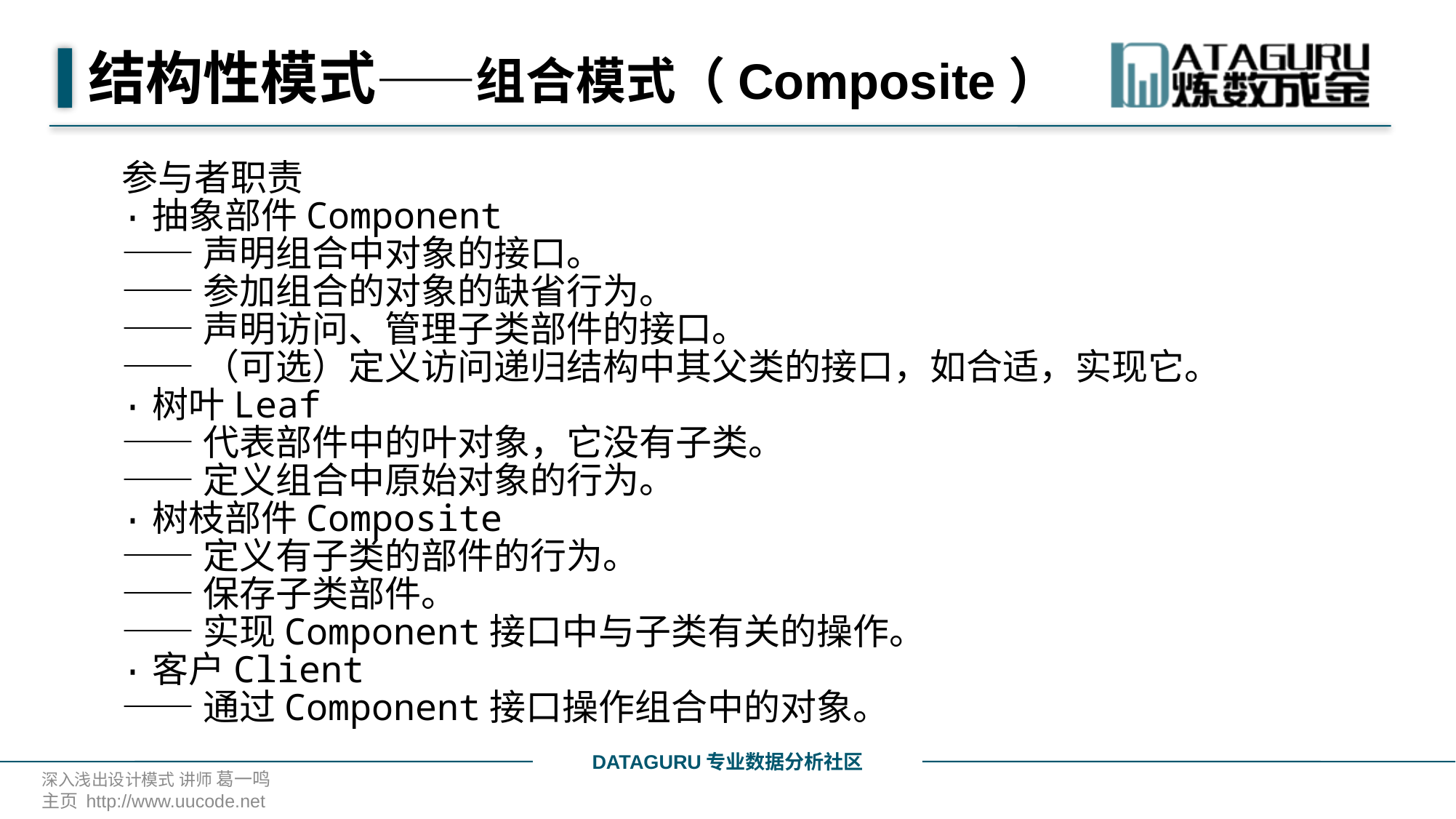

# 结构性模式——组合模式（Composite）
参与者职责
·抽象部件Component
——声明组合中对象的接口。
——参加组合的对象的缺省行为。
——声明访问、管理子类部件的接口。
——（可选）定义访问递归结构中其父类的接口，如合适，实现它。
·树叶Leaf
——代表部件中的叶对象，它没有子类。
——定义组合中原始对象的行为。
·树枝部件Composite
——定义有子类的部件的行为。
——保存子类部件。
——实现Component接口中与子类有关的操作。
·客户Client
——通过Component接口操作组合中的对象。